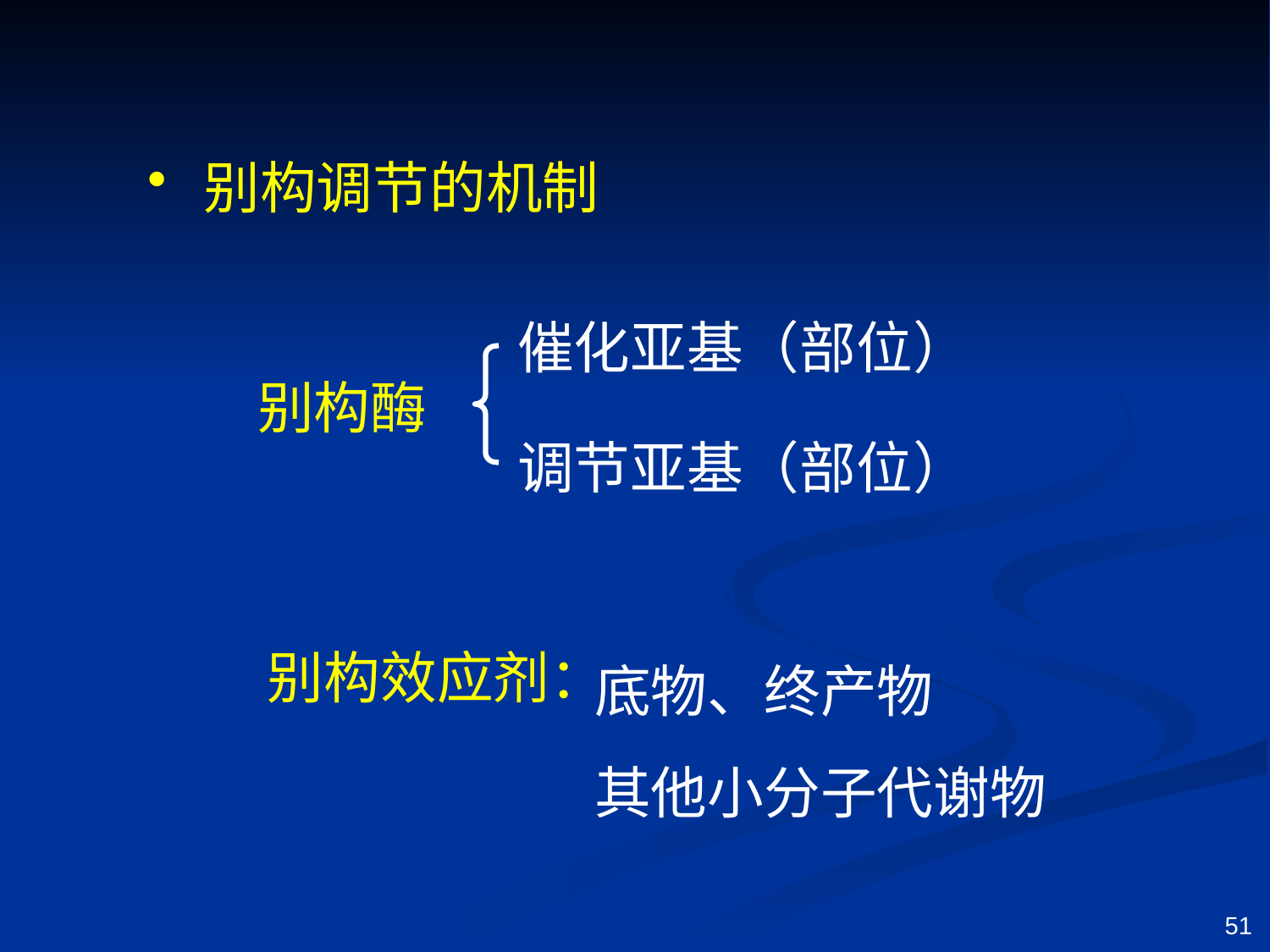

别构调节的机制
催化亚基（部位）

别构酶
调节亚基（部位）
底物、终产物
其他小分子代谢物
别构效应剂：
51